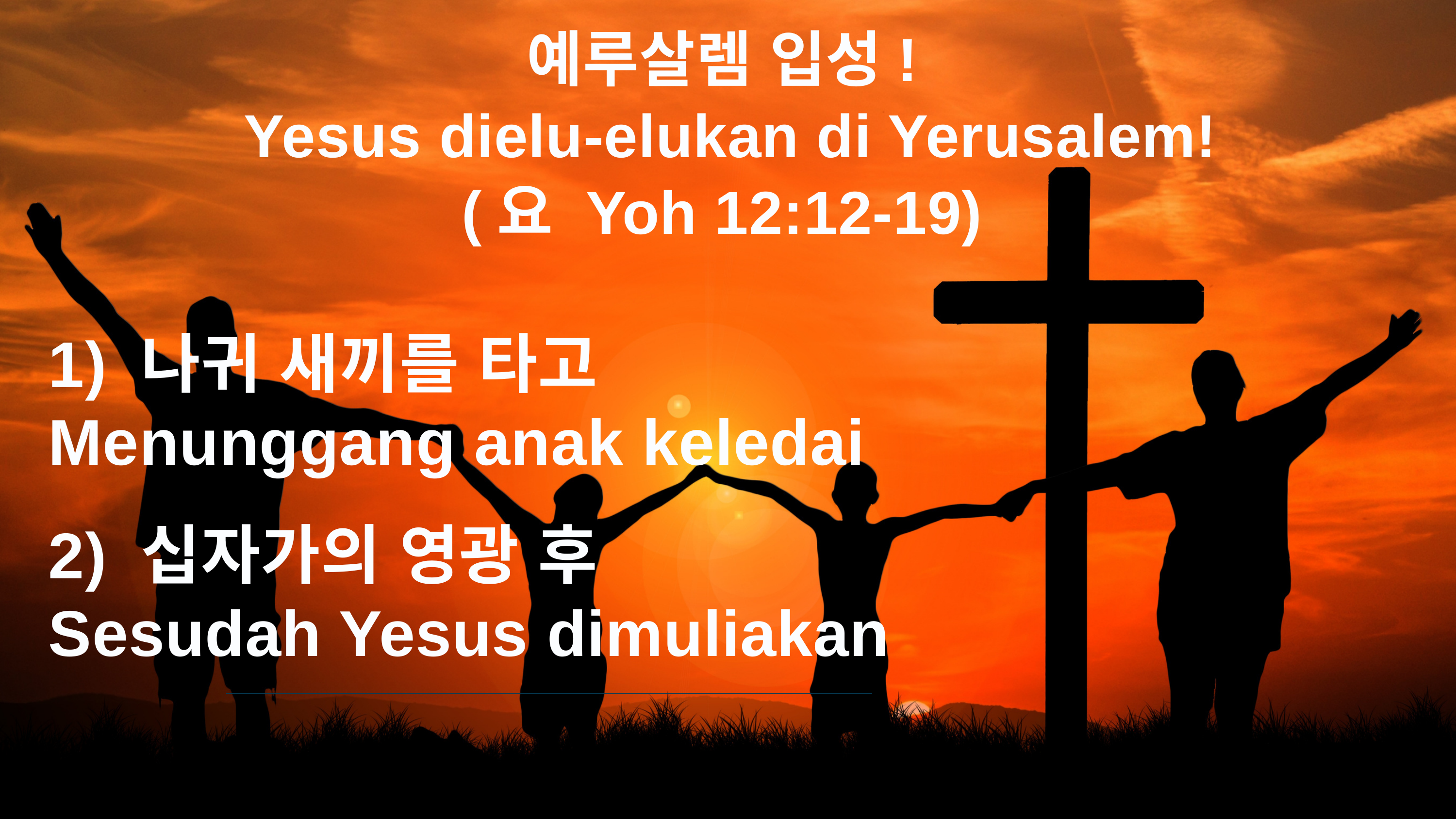

예루살렘 입성!
Yesus dielu-elukan di Yerusalem!
(요 Yoh 12:12-19)

1) 나귀 새끼를 타고
Menunggang anak keledai

2) 십자가의 영광 후
Sesudah Yesus dimuliakan